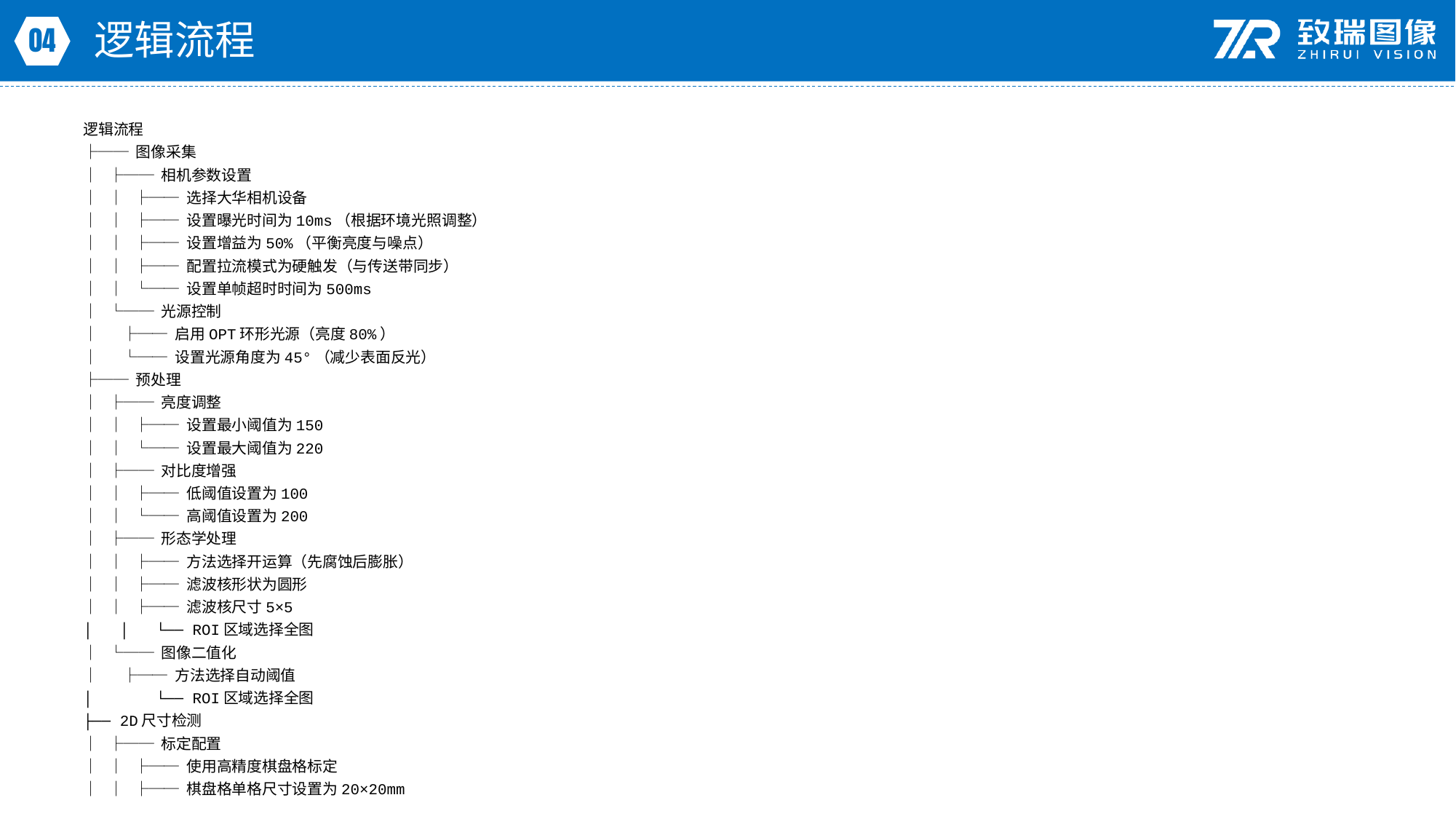

逻辑流程
04

逻辑流程
├── 图像采集
│   ├── 相机参数设置
│   │   ├── 选择大华相机设备
│   │   ├── 设置曝光时间为10ms（根据环境光照调整）
│   │   ├── 设置增益为50%（平衡亮度与噪点）
│   │   ├── 配置拉流模式为硬触发（与传送带同步）
│   │   └── 设置单帧超时时间为500ms
│   └── 光源控制
│       ├── 启用OPT环形光源（亮度80%）
│       └── 设置光源角度为45°（减少表面反光）
├── 预处理
│   ├── 亮度调整
│   │   ├── 设置最小阈值为150
│   │   └── 设置最大阈值为220
│   ├── 对比度增强
│   │   ├── 低阈值设置为100
│   │   └── 高阈值设置为200
│   ├── 形态学处理
│   │   ├── 方法选择开运算（先腐蚀后膨胀）
│   │   ├── 滤波核形状为圆形
│   │   ├── 滤波核尺寸5×5
│   │   └── ROI区域选择全图
│   └── 图像二值化
│       ├── 方法选择自动阈值
│       └── ROI区域选择全图
├── 2D尺寸检测
│   ├── 标定配置
│   │   ├── 使用高精度棋盘格标定
│   │   ├── 棋盘格单格尺寸设置为20×20mm